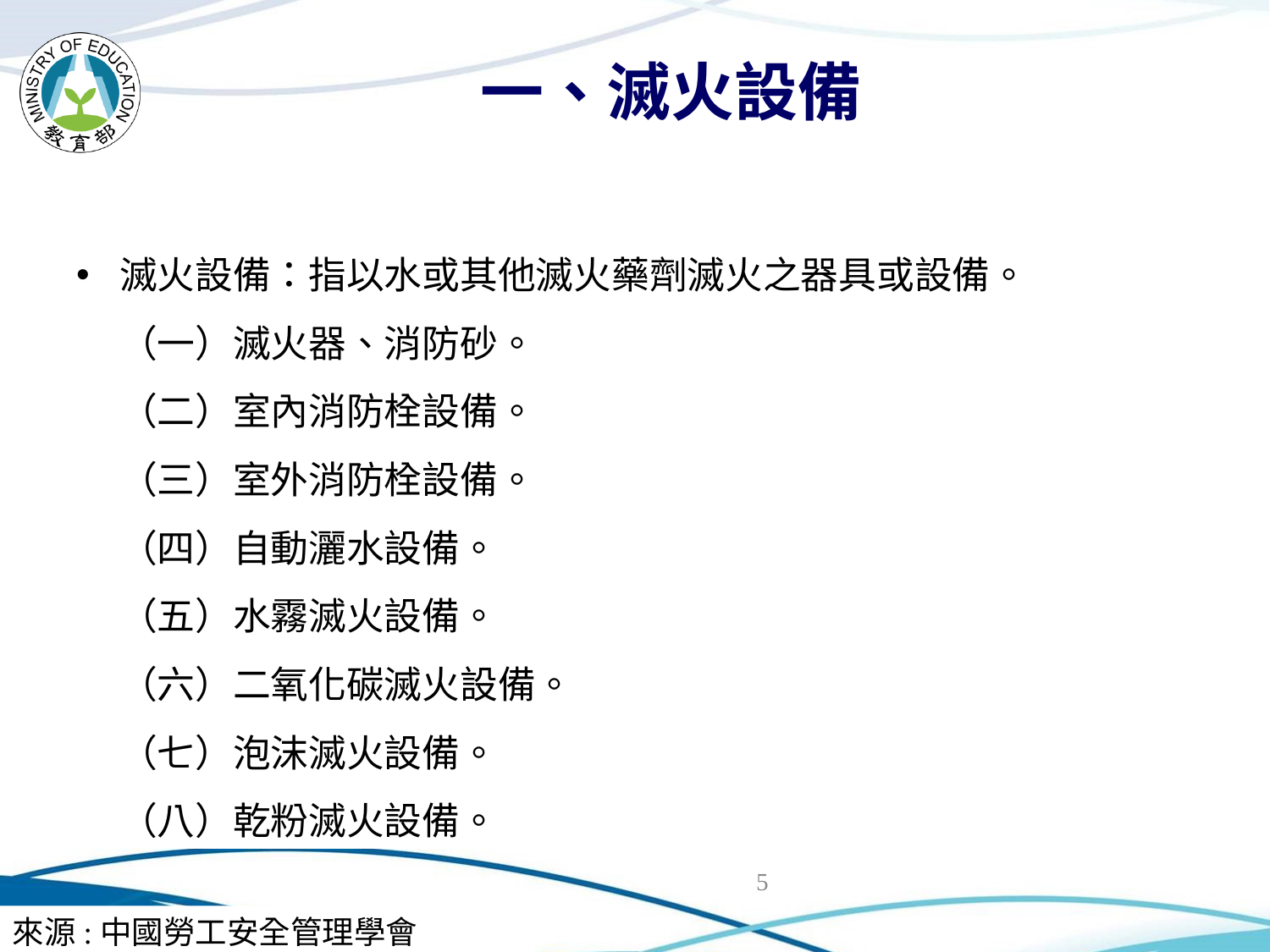

# 一、滅火設備
滅火設備：指以水或其他滅火藥劑滅火之器具或設備。
（一）滅火器、消防砂。
（二）室內消防栓設備。
（三）室外消防栓設備。
（四）自動灑水設備。
（五）水霧滅火設備。
（六）二氧化碳滅火設備。
（七）泡沫滅火設備。
（八）乾粉滅火設備。
5
來源:中國勞工安全管理學會